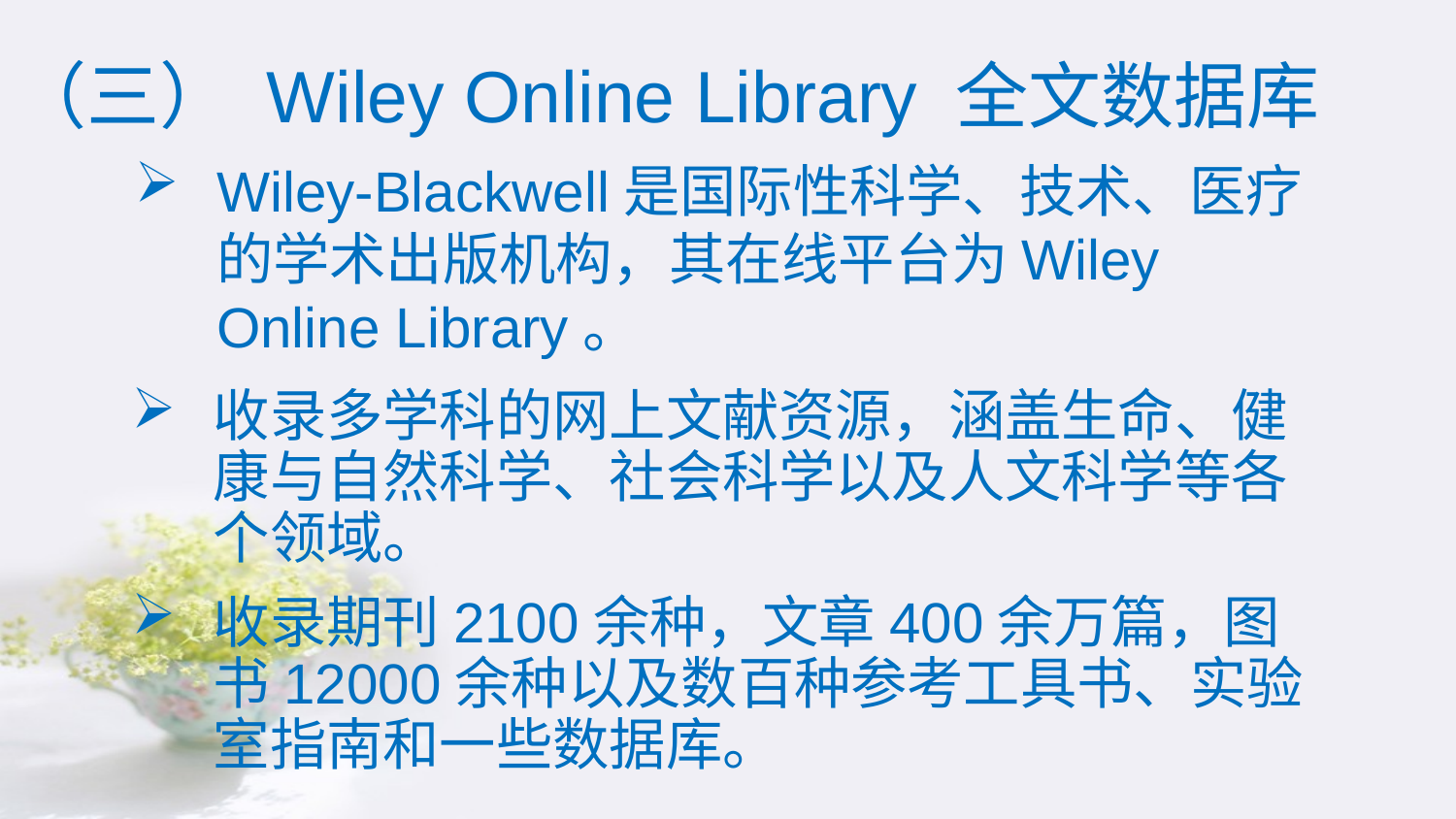

（三） Wiley Online Library 全文数据库
Wiley-Blackwell是国际性科学、技术、医疗的学术出版机构，其在线平台为Wiley Online Library。
收录多学科的网上文献资源，涵盖生命、健康与自然科学、社会科学以及人文科学等各个领域。
收录期刊2100余种，文章400余万篇，图书12000余种以及数百种参考工具书、实验室指南和一些数据库。